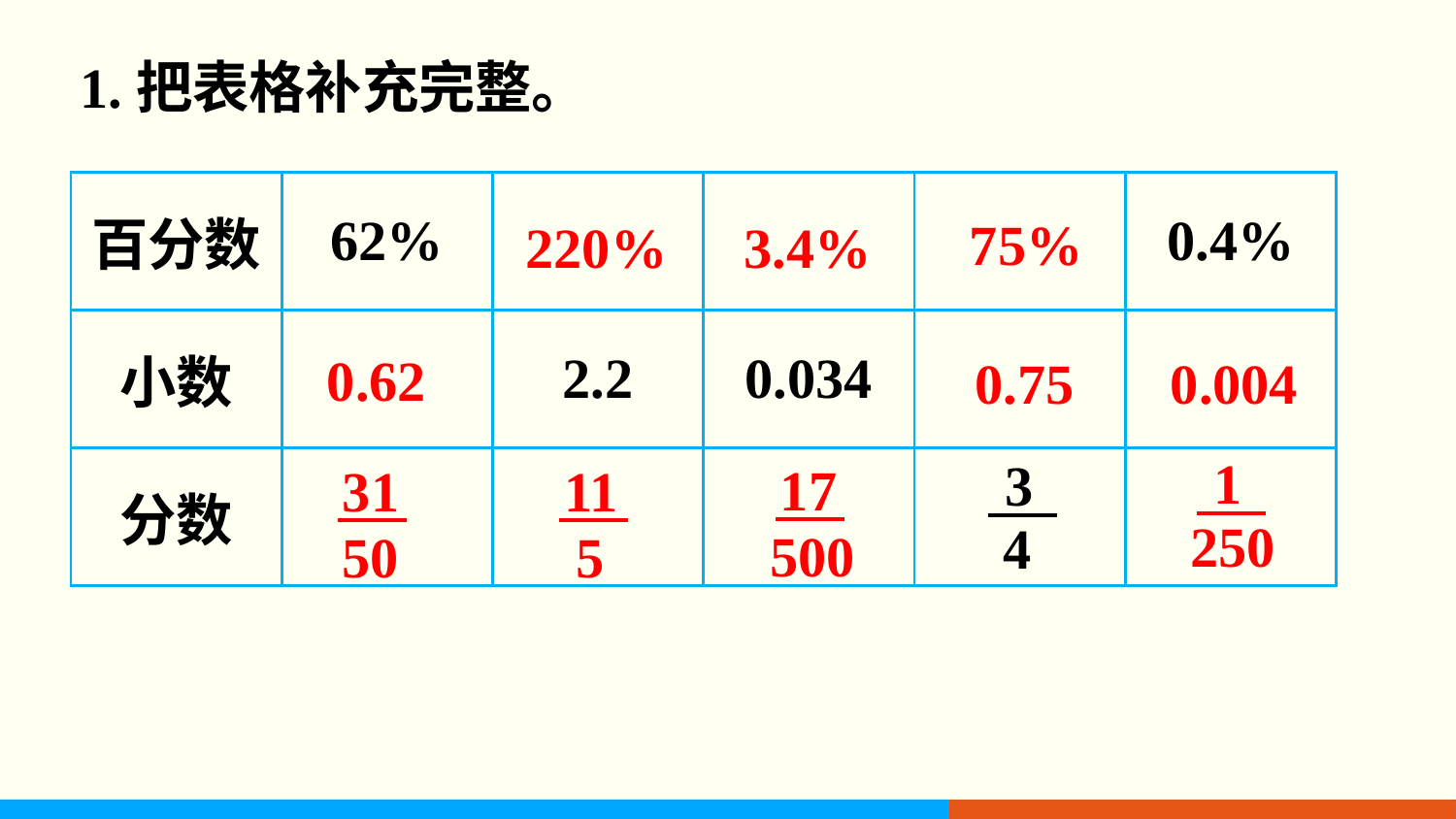

1.把表格补充完整。
| 百分数 | 62% |  |  |  | 0.4% |
| --- | --- | --- | --- | --- | --- |
| 小数 |  | 2.2 | 0.034 |  |  |
| 分数 |  |  |  |  |  |
75%
220%
3.4%
0.62
0.75
0.004
1
250
3
4
17
500
31
50
11
5